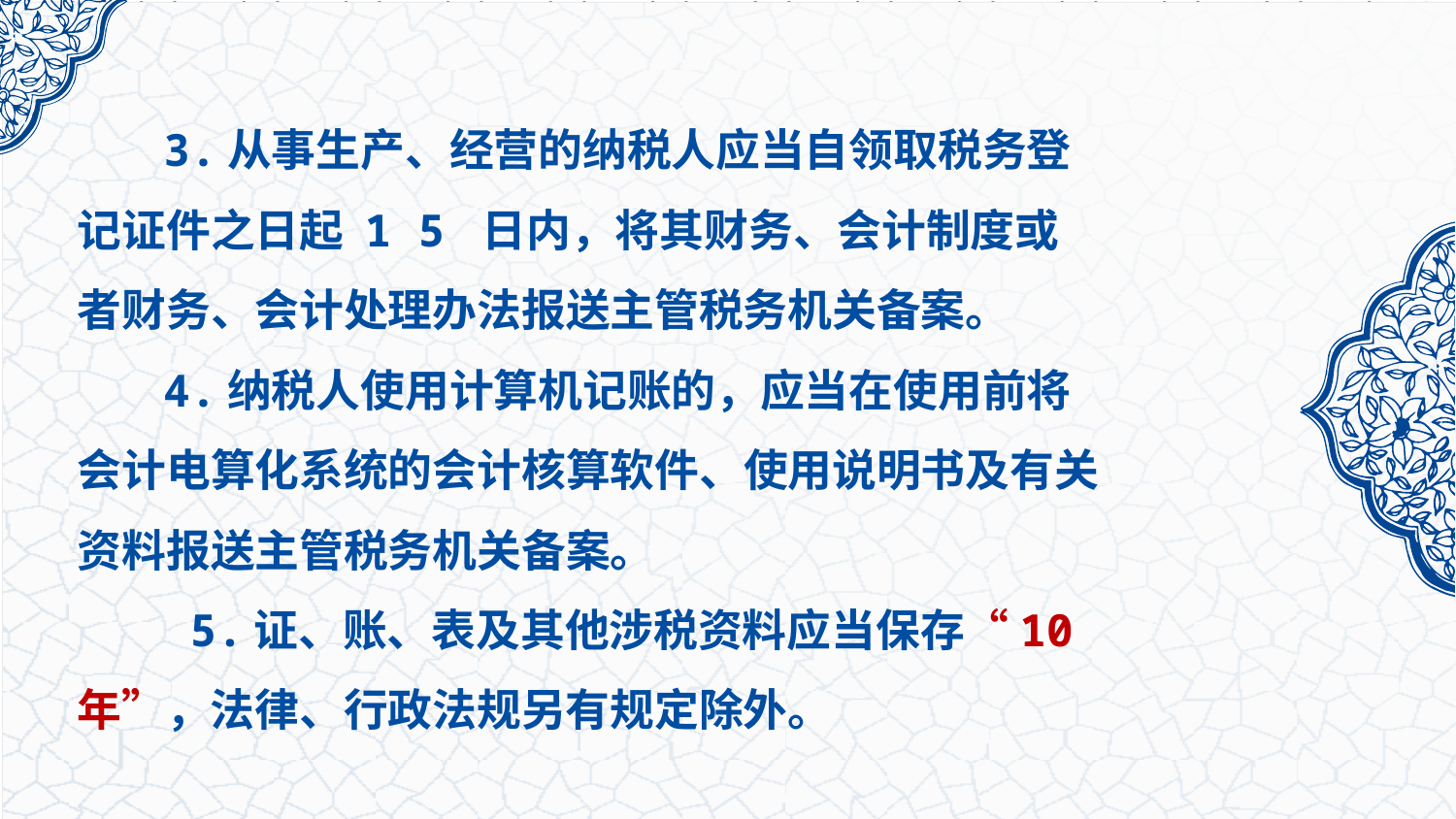

3.从事生产、经营的纳税人应当自领取税务登记证件之日起 1 5 日内，将其财务、会计制度或者财务、会计处理办法报送主管税务机关备案。
4.纳税人使用计算机记账的，应当在使用前将会计电算化系统的会计核算软件、使用说明书及有关资料报送主管税务机关备案。
 5.证、账、表及其他涉税资料应当保存“10 年”，法律、行政法规另有规定除外。